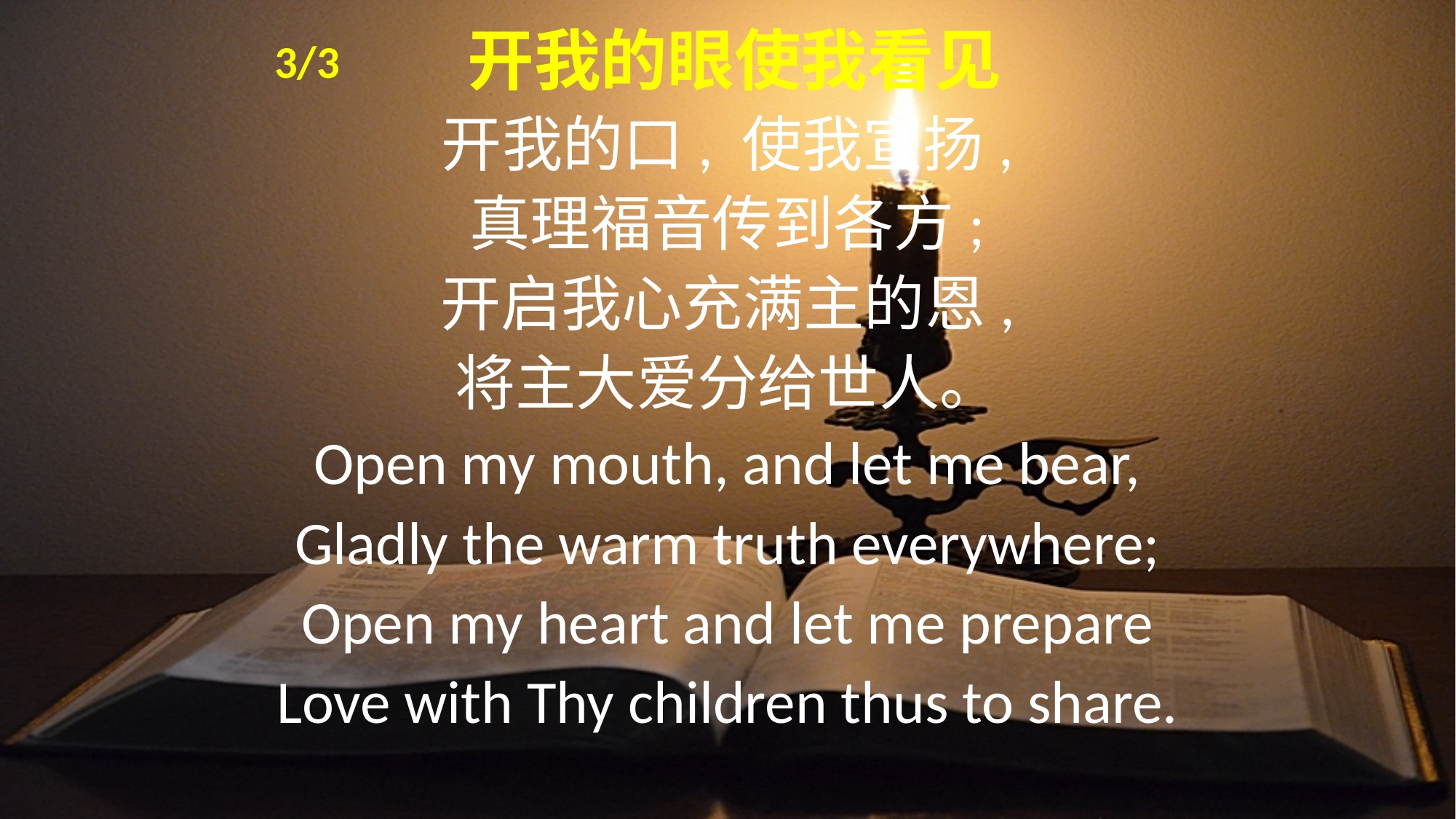

3/3
# 开我的眼使我看见
开我的口, 使我宣扬,
真理福音传到各方;
开启我心充满主的恩,
将主大爱分给世人。
Open my mouth, and let me bear,
Gladly the warm truth everywhere;
Open my heart and let me prepare
Love with Thy children thus to share.